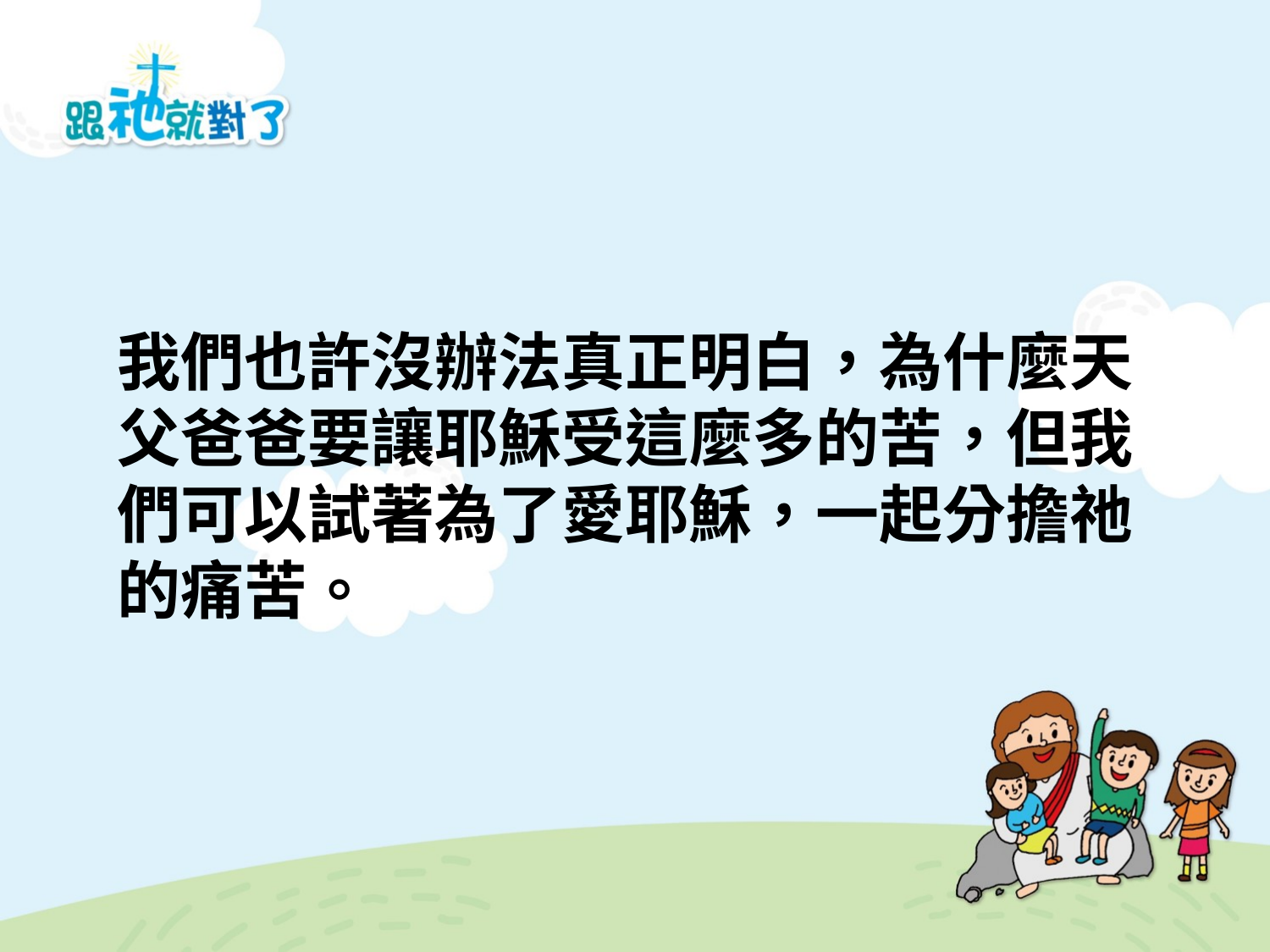

我們也許沒辦法真正明白，為什麼天父爸爸要讓耶穌受這麼多的苦，但我們可以試著為了愛耶穌，一起分擔祂的痛苦。